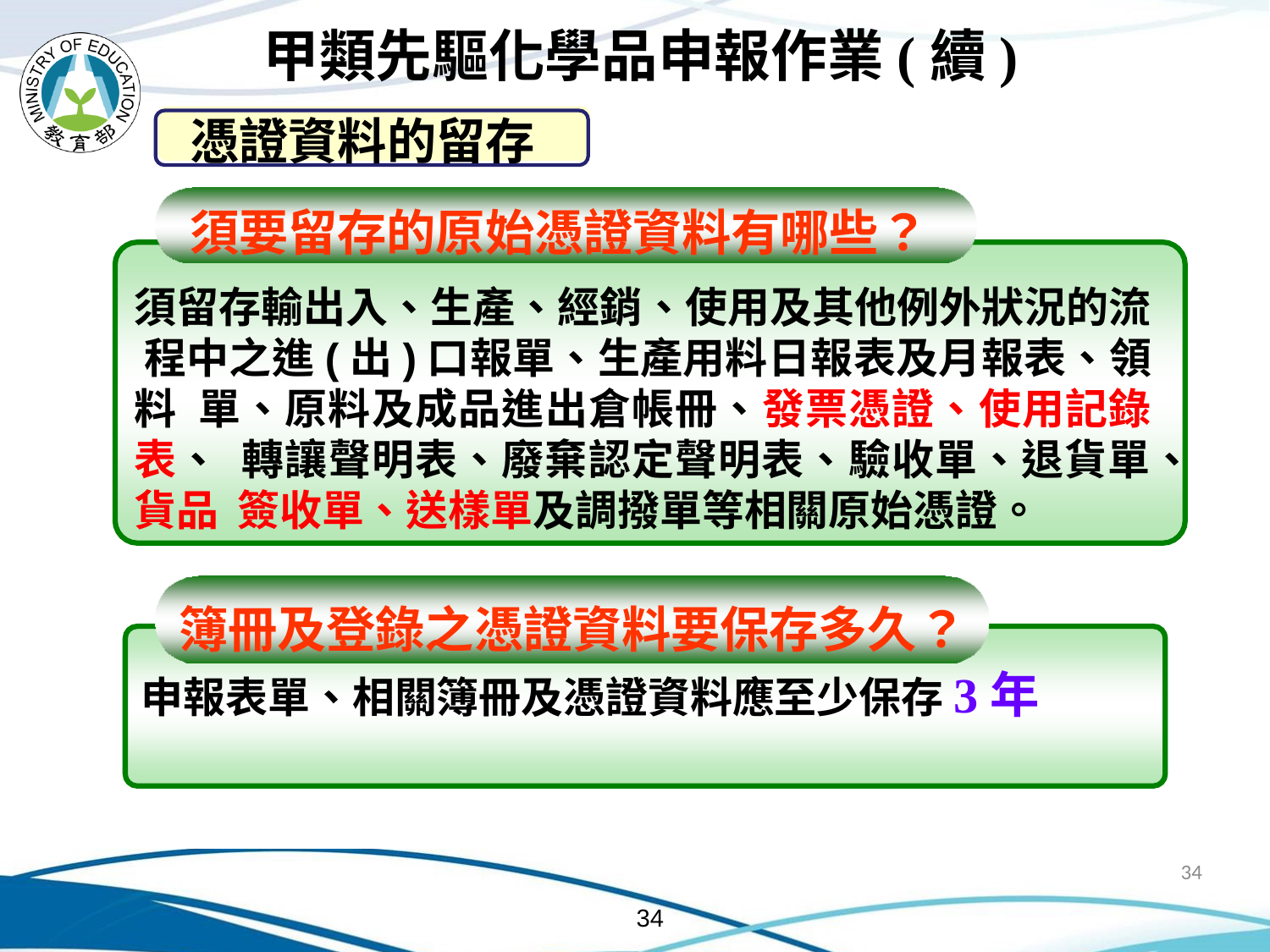

# 甲類先驅化學品申報作業(續)

憑證資料的留存
須要留存的原始憑證資料有哪些？
須留存輸出入、生產、經銷、使用及其他例外狀況的流  程中之進(出)口報單、生產用料日報表及月報表、領料  單、原料及成品進出倉帳冊、發票憑證、使用記錄表、  轉讓聲明表、廢棄認定聲明表、驗收單、退貨單、貨品  簽收單、送樣單及調撥單等相關原始憑證。

簿冊及登錄之憑證資料要保存多久？
申報表單、相關簿冊及憑證資料應至少保存3年

34
34